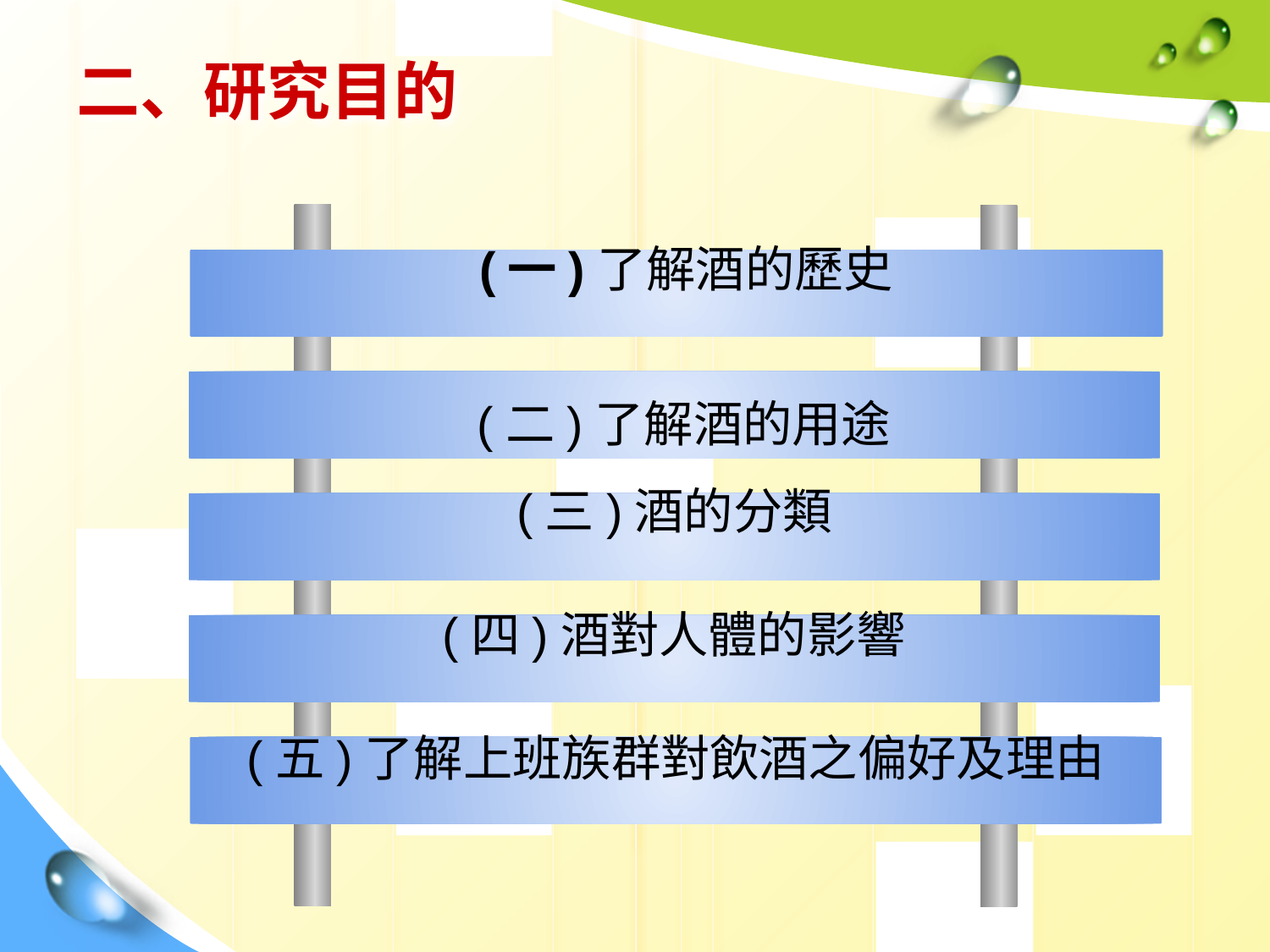

二、研究目的

(一)了解酒的歷史

(二)了解酒的用途
(三)酒的分類

(四)酒對人體的影響

(五)了解上班族群對飲酒之偏好及理由